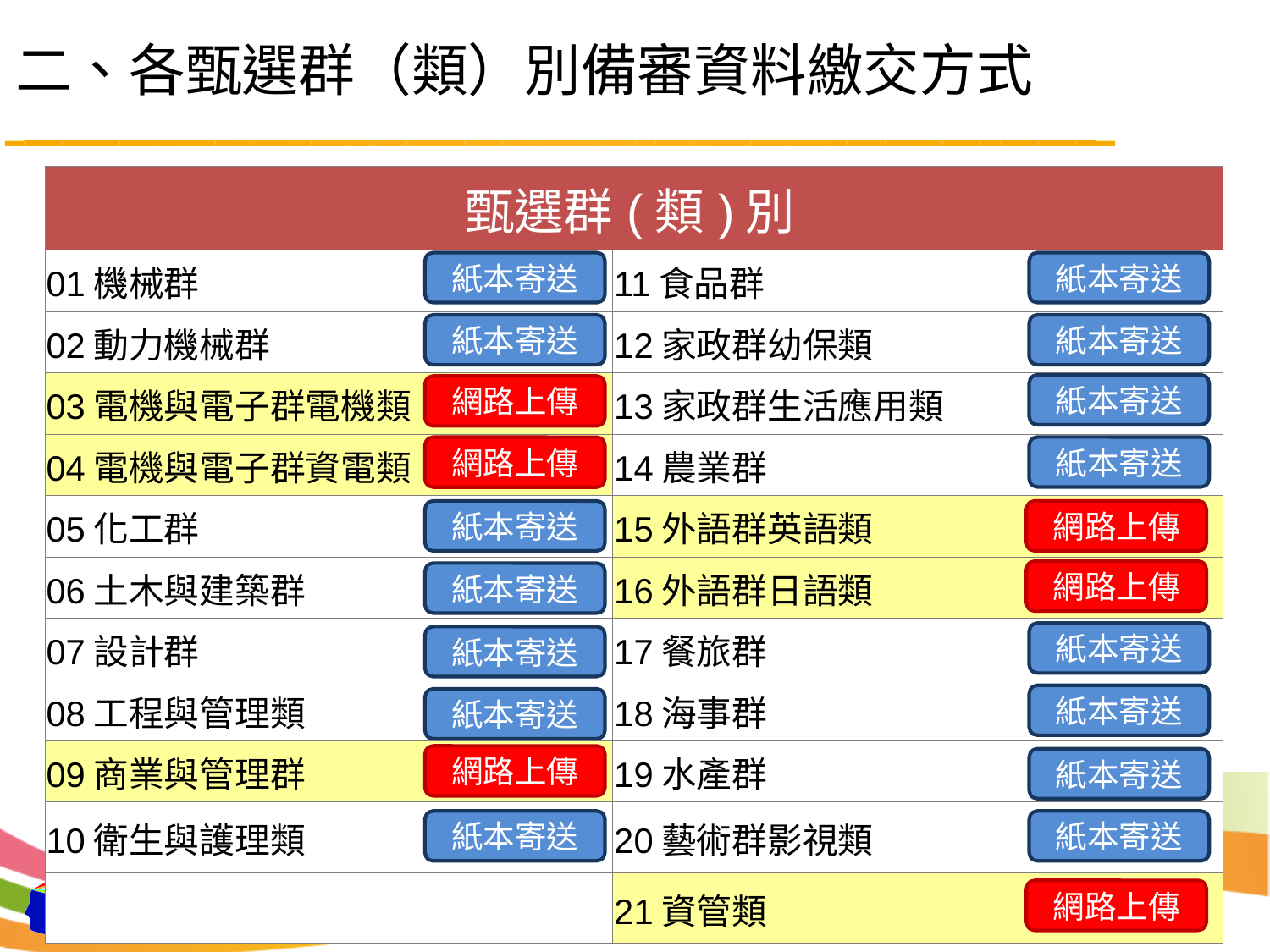

# 二、各甄選群（類）別備審資料繳交方式

| 甄選群(類)別 |  |
| --- | --- |
| 01機械群 | 11食品群 |
| 02動力機械群 | 12家政群幼保類 |
| 03電機與電子群電機類 | 13家政群生活應用類 |
| 04電機與電子群資電類 | 14農業群 |
| 05化工群 | 15外語群英語類 |
| 06土木與建築群 | 16外語群日語類 |
| 07設計群 | 17餐旅群 |
| 08工程與管理類 | 18海事群 |
| 09商業與管理群 | 19水產群 |
| 10衛生與護理類 | 20藝術群影視類 |
|  | 21資管類 |
紙本寄送
紙本寄送
紙本寄送
紙本寄送
紙本寄送
網路上傳
紙本寄送
網路上傳
紙本寄送
網路上傳
網路上傳
紙本寄送
紙本寄送
紙本寄送
紙本寄送
紙本寄送
網路上傳
紙本寄送
紙本寄送
紙本寄送
3
網路上傳